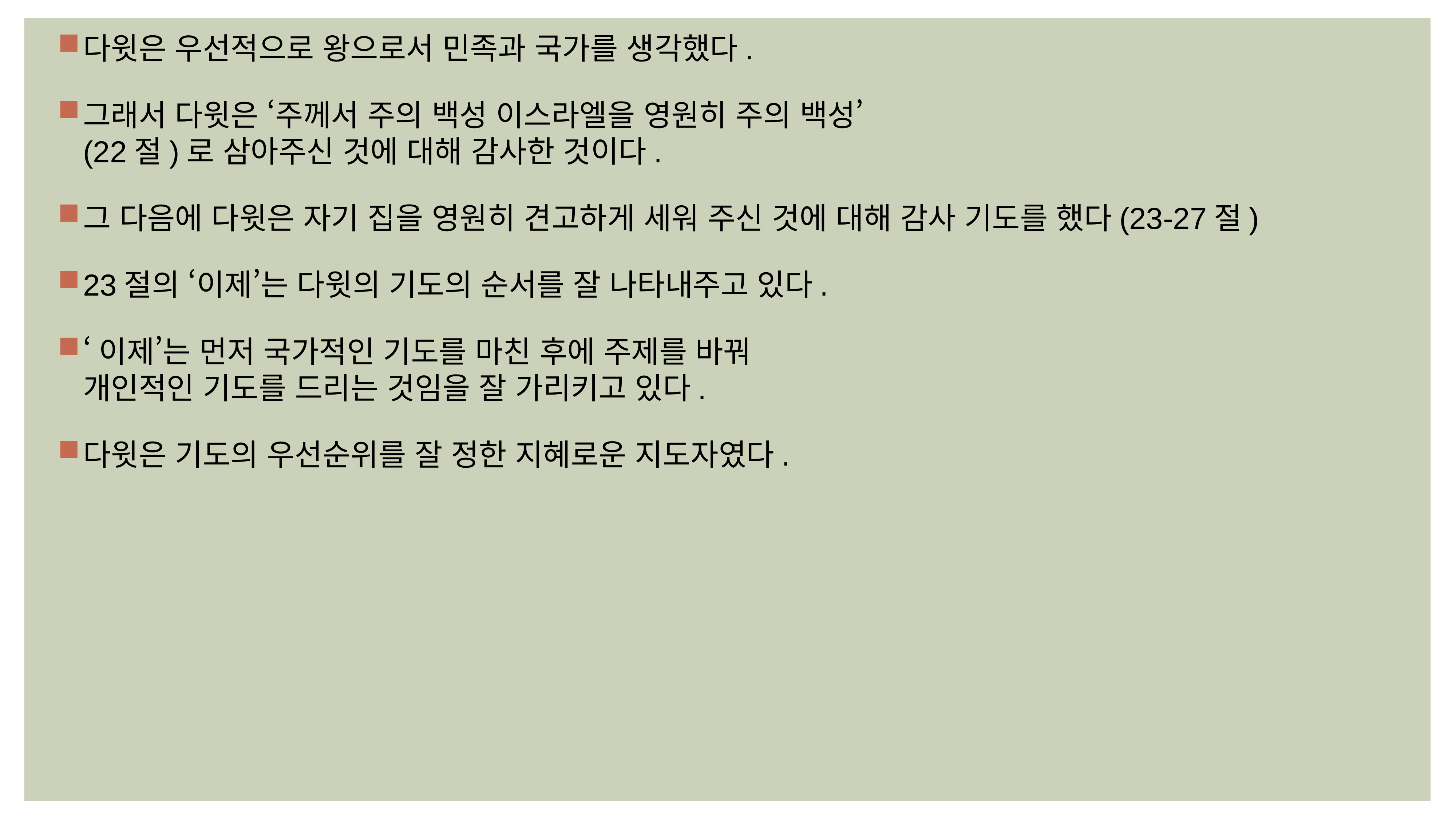

다윗은 우선적으로 왕으로서 민족과 국가를 생각했다.
그래서 다윗은 ‘주께서 주의 백성 이스라엘을 영원히 주의 백성’
(22절)로 삼아주신 것에 대해 감사한 것이다.
그 다음에 다윗은 자기 집을 영원히 견고하게 세워 주신 것에 대해 감사 기도를 했다(23-27절)
23절의 ‘이제’는 다윗의 기도의 순서를 잘 나타내주고 있다.
‘이제’는 먼저 국가적인 기도를 마친 후에 주제를 바꿔
개인적인 기도를 드리는 것임을 잘 가리키고 있다.
다윗은 기도의 우선순위를 잘 정한 지혜로운 지도자였다.